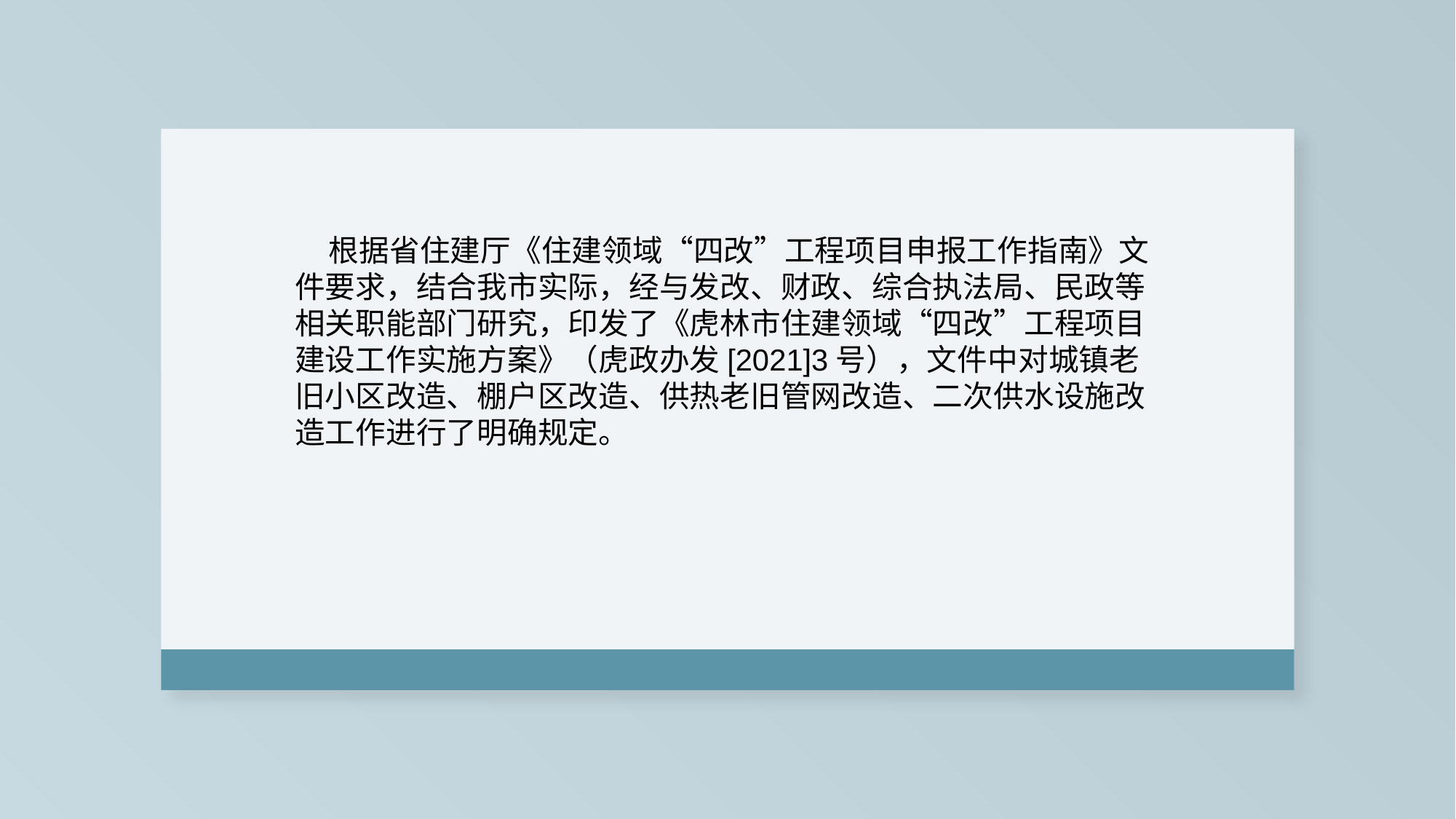

根据省住建厅《住建领域“四改”工程项目申报工作指南》文件要求，结合我市实际，经与发改、财政、综合执法局、民政等相关职能部门研究，印发了《虎林市住建领域“四改”工程项目建设工作实施方案》（虎政办发[2021]3号），文件中对城镇老旧小区改造、棚户区改造、供热老旧管网改造、二次供水设施改造工作进行了明确规定。